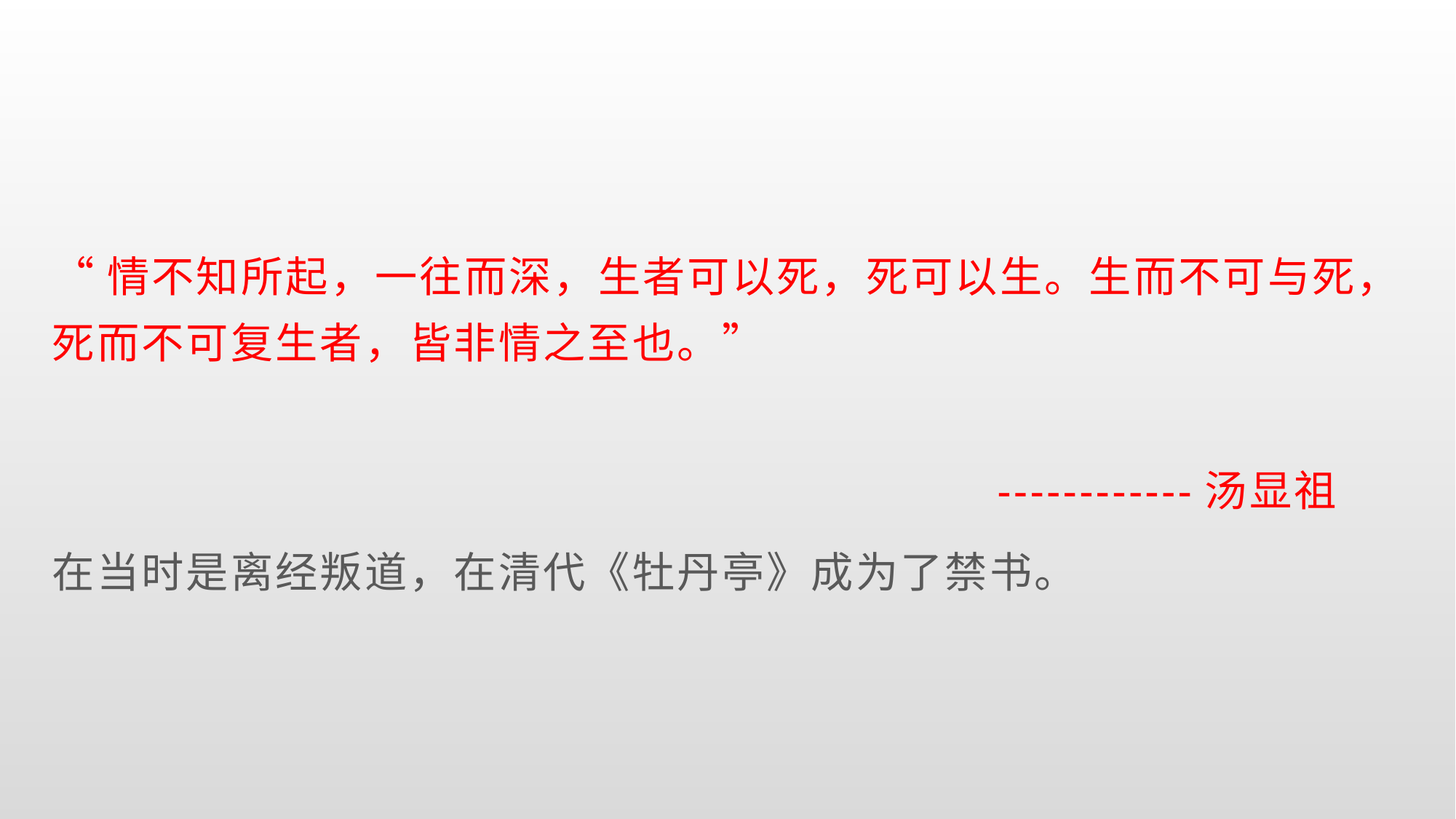

“情不知所起，一往而深，生者可以死，死可以生。生而不可与死，死而不可复生者，皆非情之至也。”
                                                                   ------------汤显祖
在当时是离经叛道，在清代《牡丹亭》成为了禁书。